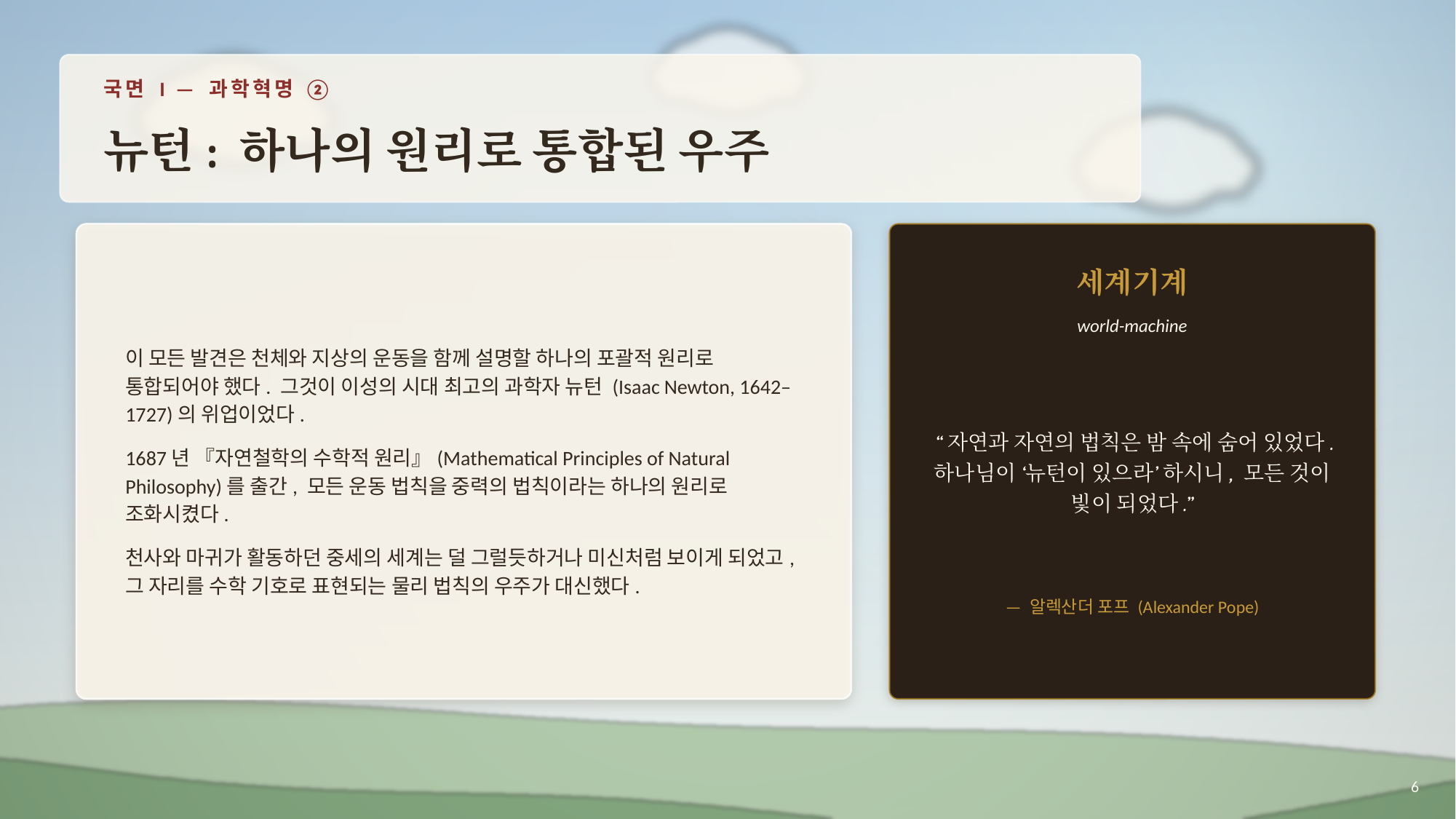

국면 I — 과학혁명 ②
뉴턴: 하나의 원리로 통합된 우주

이 모든 발견은 천체와 지상의 운동을 함께 설명할 하나의 포괄적 원리로 통합되어야 했다. 그것이 이성의 시대 최고의 과학자 뉴턴 (Isaac Newton, 1642–1727)의 위업이었다.
1687년 『자연철학의 수학적 원리』(Mathematical Principles of Natural Philosophy)를 출간, 모든 운동 법칙을 중력의 법칙이라는 하나의 원리로 조화시켰다.
천사와 마귀가 활동하던 중세의 세계는 덜 그럴듯하거나 미신처럼 보이게 되었고, 그 자리를 수학 기호로 표현되는 물리 법칙의 우주가 대신했다.
세계기계
world-machine
“자연과 자연의 법칙은 밤 속에 숨어 있었다.
하나님이 ‘뉴턴이 있으라’ 하시니, 모든 것이 빛이 되었다.”
— 알렉산더 포프 (Alexander Pope)
6